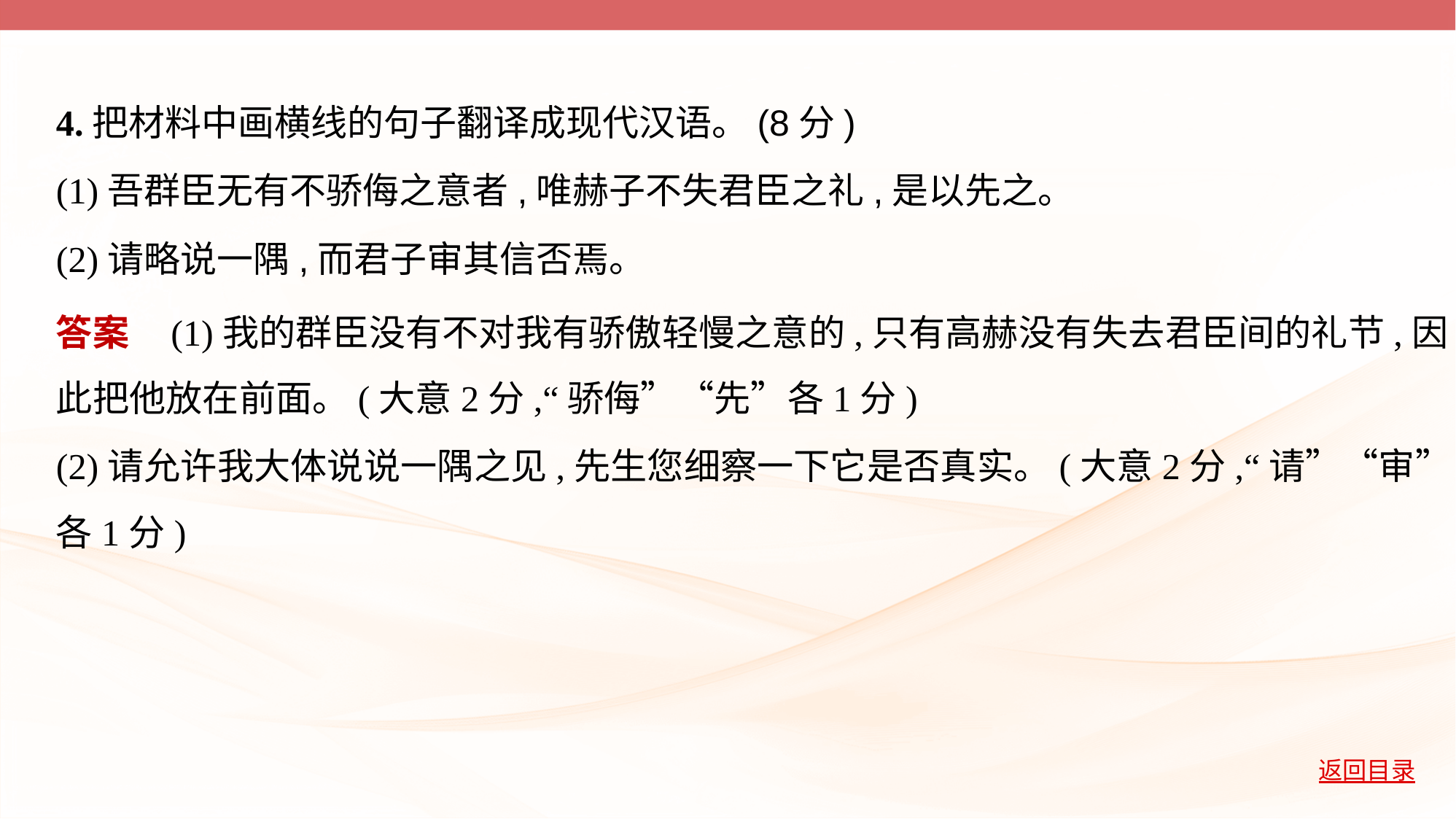

4.把材料中画横线的句子翻译成现代汉语。(8分)
(1)吾群臣无有不骄侮之意者,唯赫子不失君臣之礼,是以先之。
(2)请略说一隅,而君子审其信否焉。
答案    (1)我的群臣没有不对我有骄傲轻慢之意的,只有高赫没有失去君臣间的礼节,因
此把他放在前面。(大意2分,“骄侮”“先”各1分)
(2)请允许我大体说说一隅之见,先生您细察一下它是否真实。(大意2分,“请”“审”
各1分)